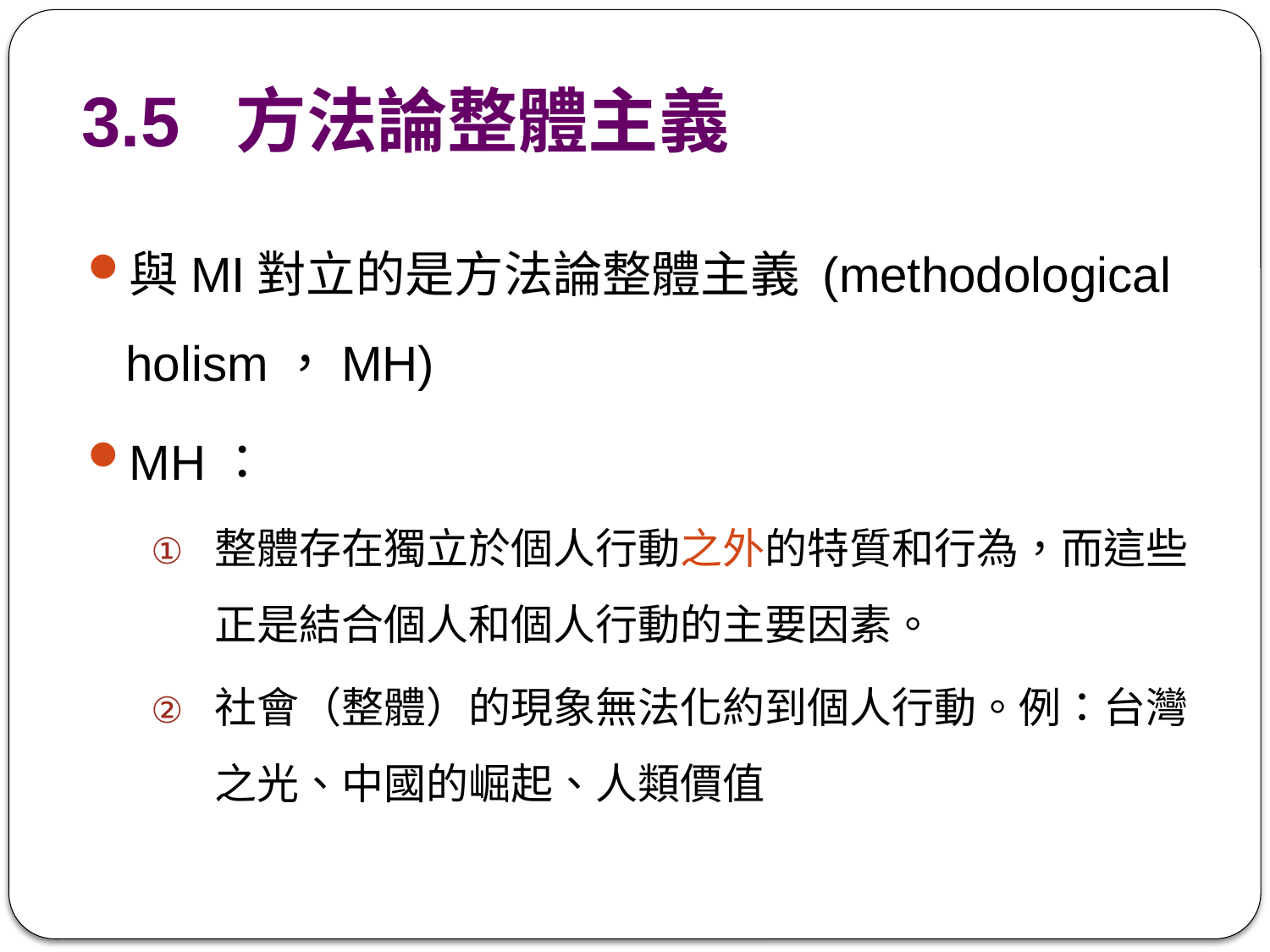

# 3.5  方法論整體主義
與MI對立的是方法論整體主義 (methodological holism，MH)
MH：
整體存在獨立於個人行動之外的特質和行為，而這些正是結合個人和個人行動的主要因素。
社會（整體）的現象無法化約到個人行動。例：台灣之光、中國的崛起、人類價值
32